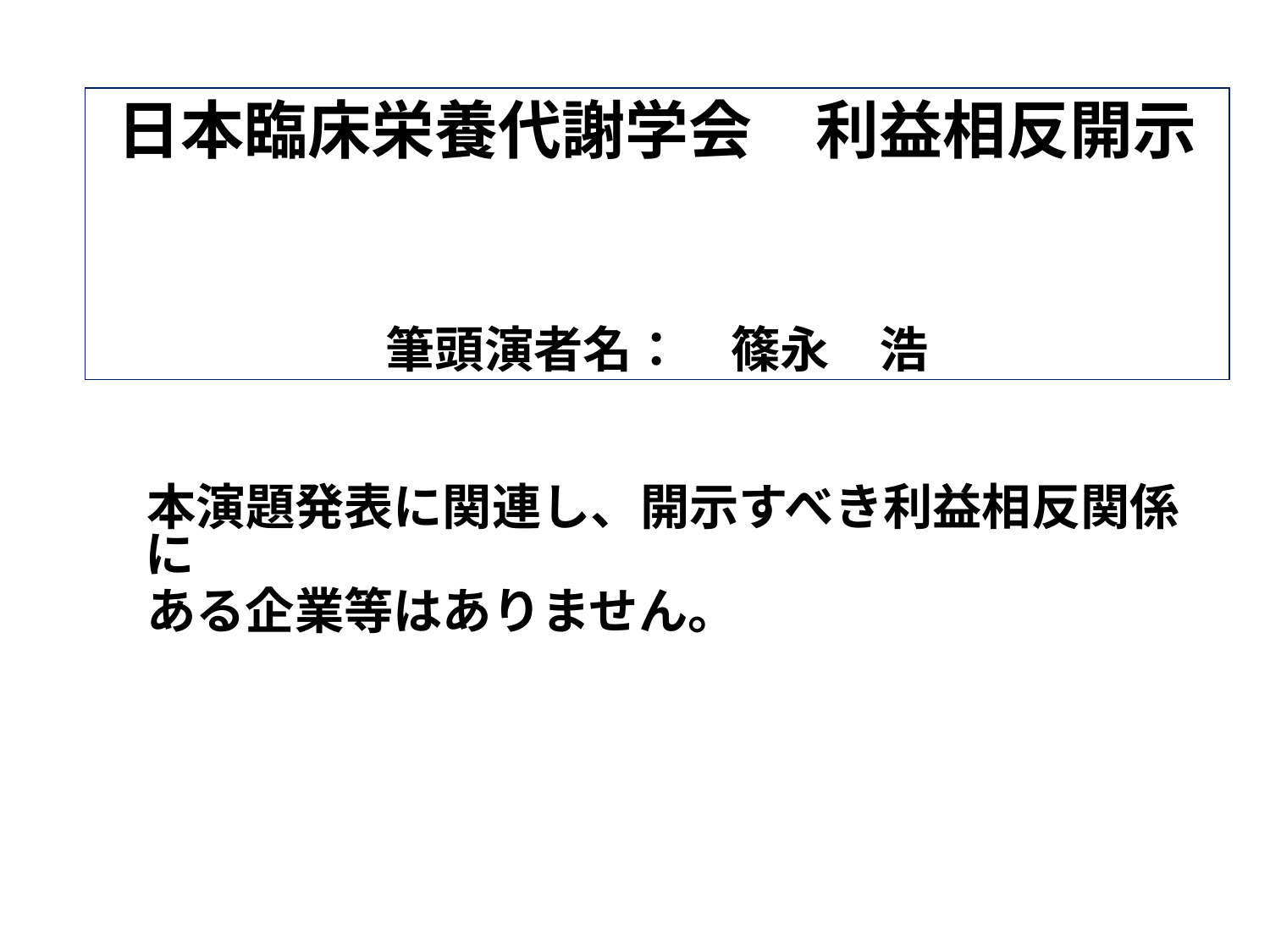

日本臨床栄養代謝学会　利益相反開示　
筆頭演者名：　篠永　浩

　本演題発表に関連し、開示すべき利益相反関係に
　ある企業等はありません。